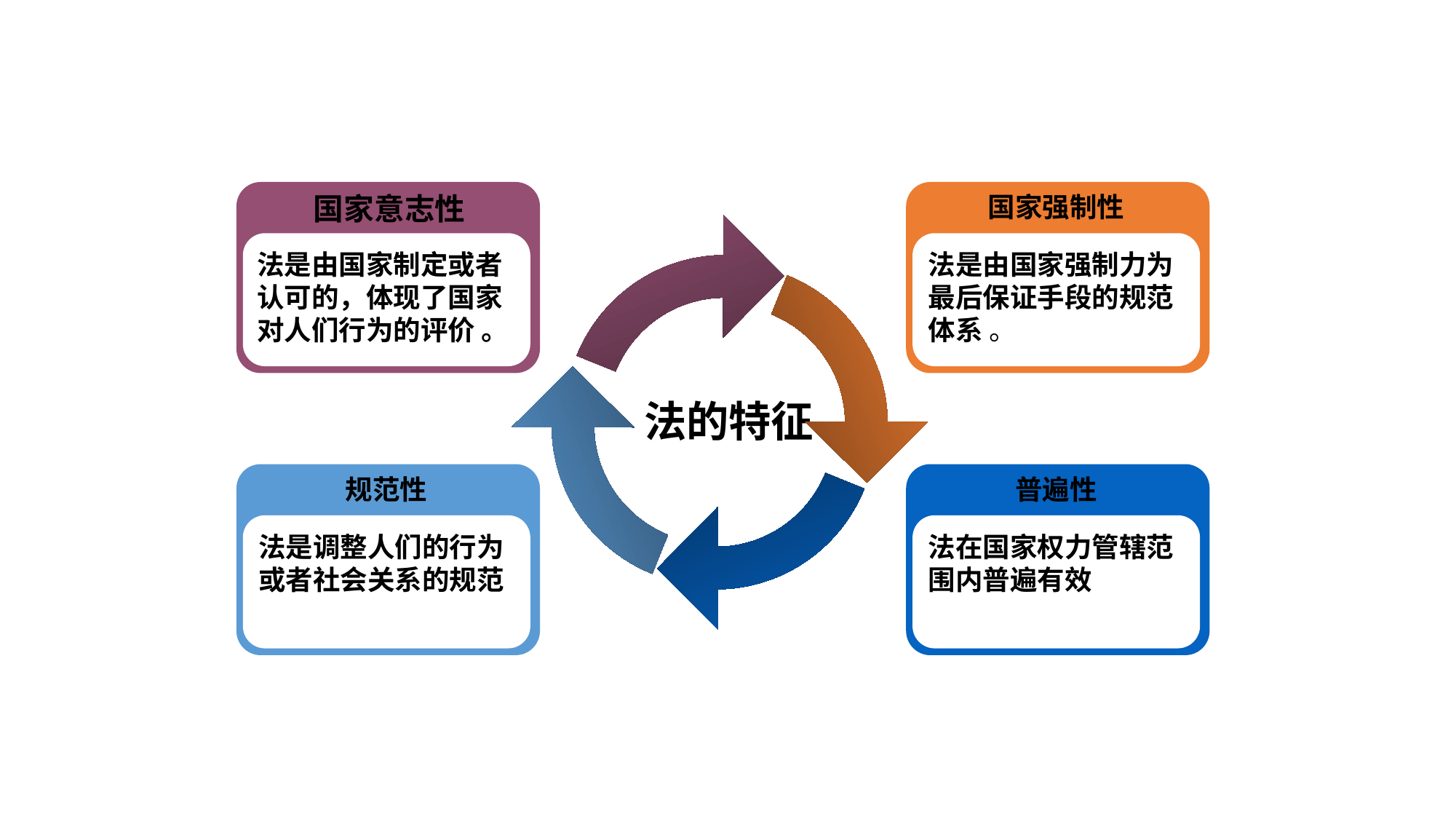

国家意志性
国家强制性

法是由国家制定或者认可的，体现了国家对人们行为的评价 。
法是由国家强制力为最后保证手段的规范体系 。

 法的特征

规范性
普遍性

法是调整人们的行为或者社会关系的规范
法在国家权力管辖范围内普遍有效